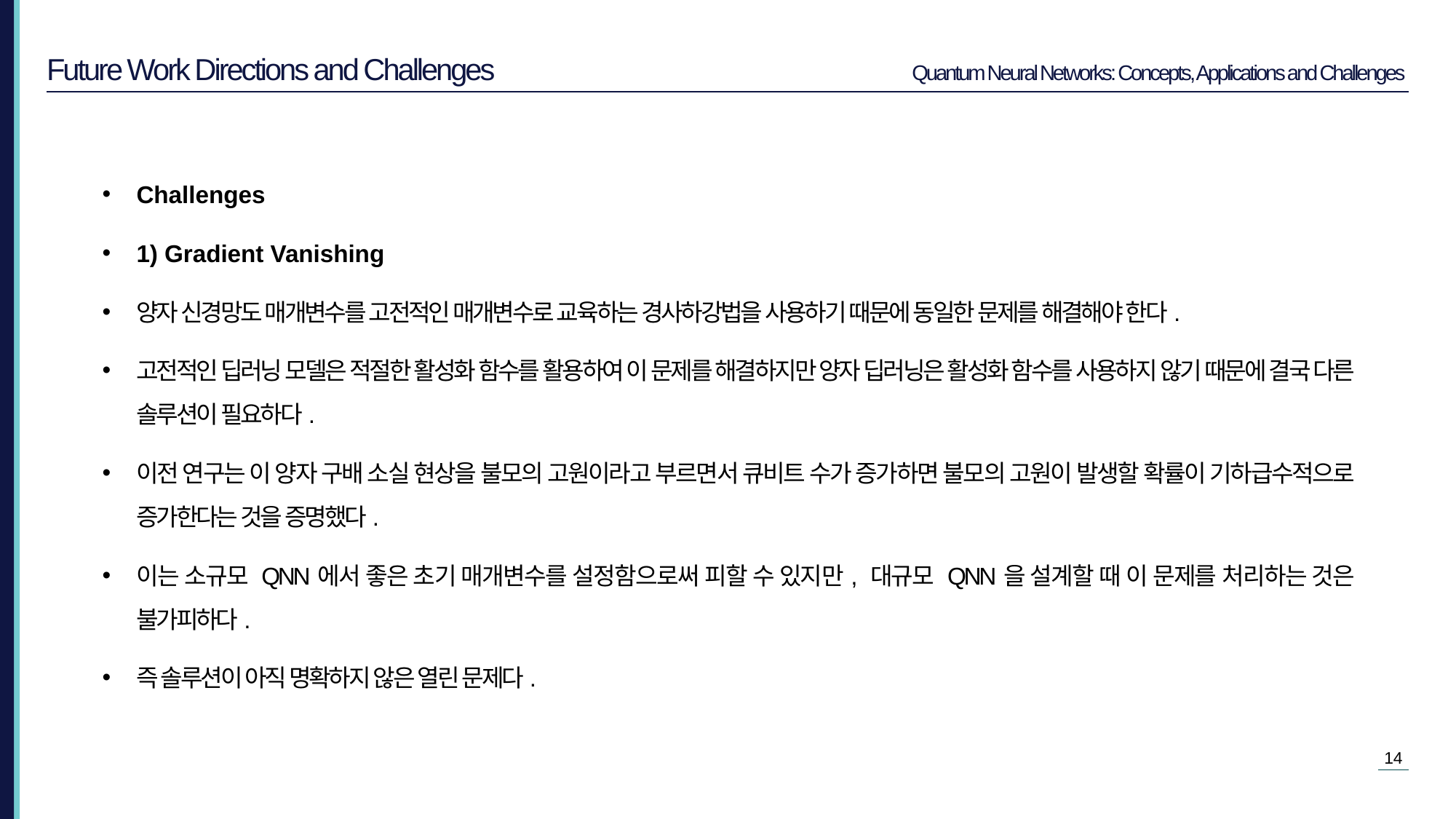

Future Work Directions and Challenges
Challenges
1) Gradient Vanishing
양자 신경망도 매개변수를 고전적인 매개변수로 교육하는 경사하강법을 사용하기 때문에 동일한 문제를 해결해야 한다.
고전적인 딥러닝 모델은 적절한 활성화 함수를 활용하여 이 문제를 해결하지만 양자 딥러닝은 활성화 함수를 사용하지 않기 때문에 결국 다른 솔루션이 필요하다.
이전 연구는 이 양자 구배 소실 현상을 불모의 고원이라고 부르면서 큐비트 수가 증가하면 불모의 고원이 발생할 확률이 기하급수적으로 증가한다는 것을 증명했다.
이는 소규모 QNN에서 좋은 초기 매개변수를 설정함으로써 피할 수 있지만, 대규모 QNN을 설계할 때 이 문제를 처리하는 것은 불가피하다.
즉 솔루션이 아직 명확하지 않은 열린 문제다.